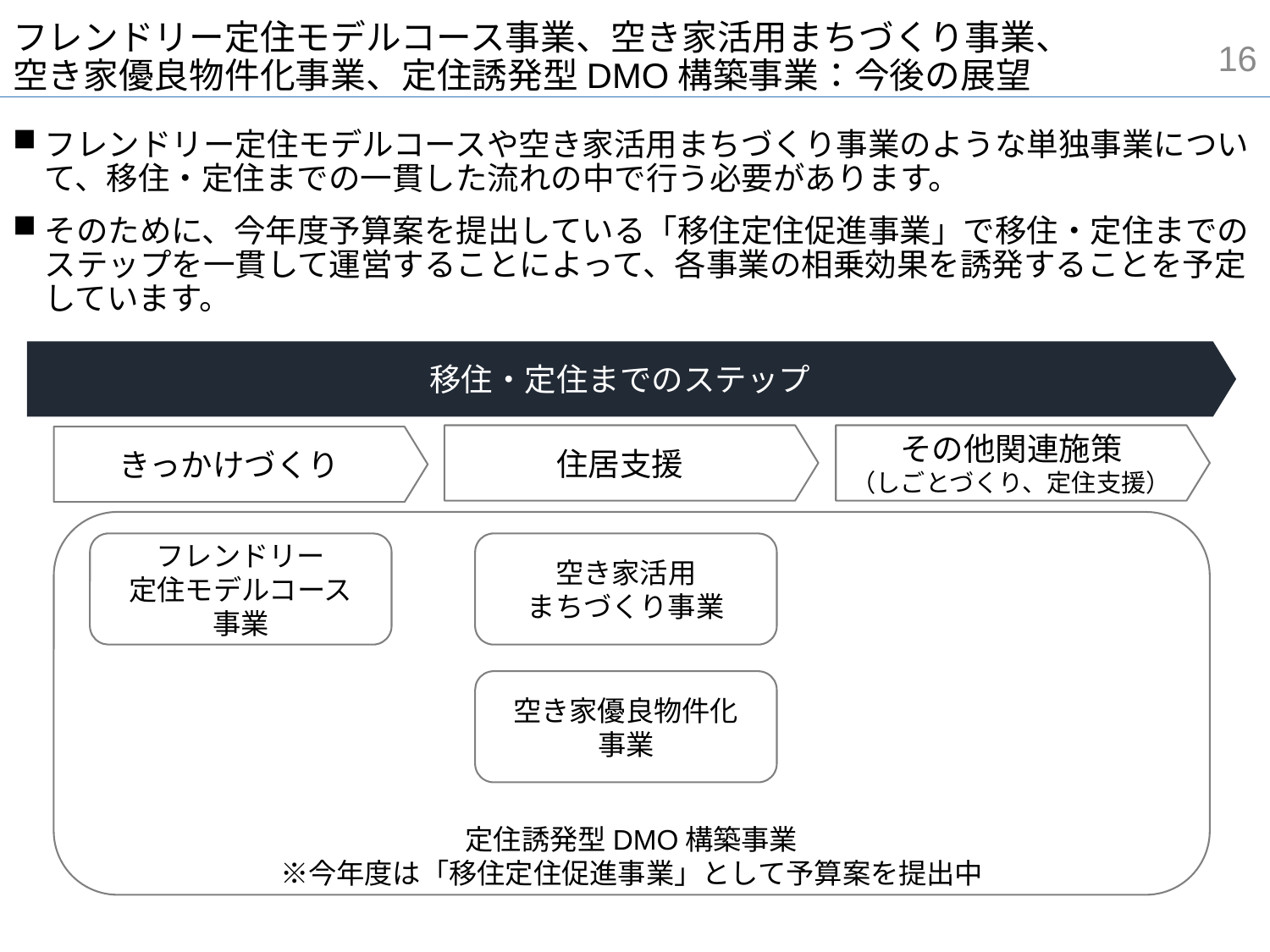

16
# フレンドリー定住モデルコース事業、空き家活用まちづくり事業、 空き家優良物件化事業、定住誘発型DMO構築事業：今後の展望
フレンドリー定住モデルコースや空き家活用まちづくり事業のような単独事業について、移住・定住までの一貫した流れの中で行う必要があります。
そのために、今年度予算案を提出している「移住定住促進事業」で移住・定住までのステップを一貫して運営することによって、各事業の相乗効果を誘発することを予定しています。
移住・定住までのステップ
住居支援
その他関連施策
（しごとづくり、定住支援）
きっかけづくり

定住誘発型DMO構築事業
※今年度は「移住定住促進事業」として予算案を提出中
フレンドリー
定住モデルコース
事業
空き家活用
まちづくり事業
空き家優良物件化
事業